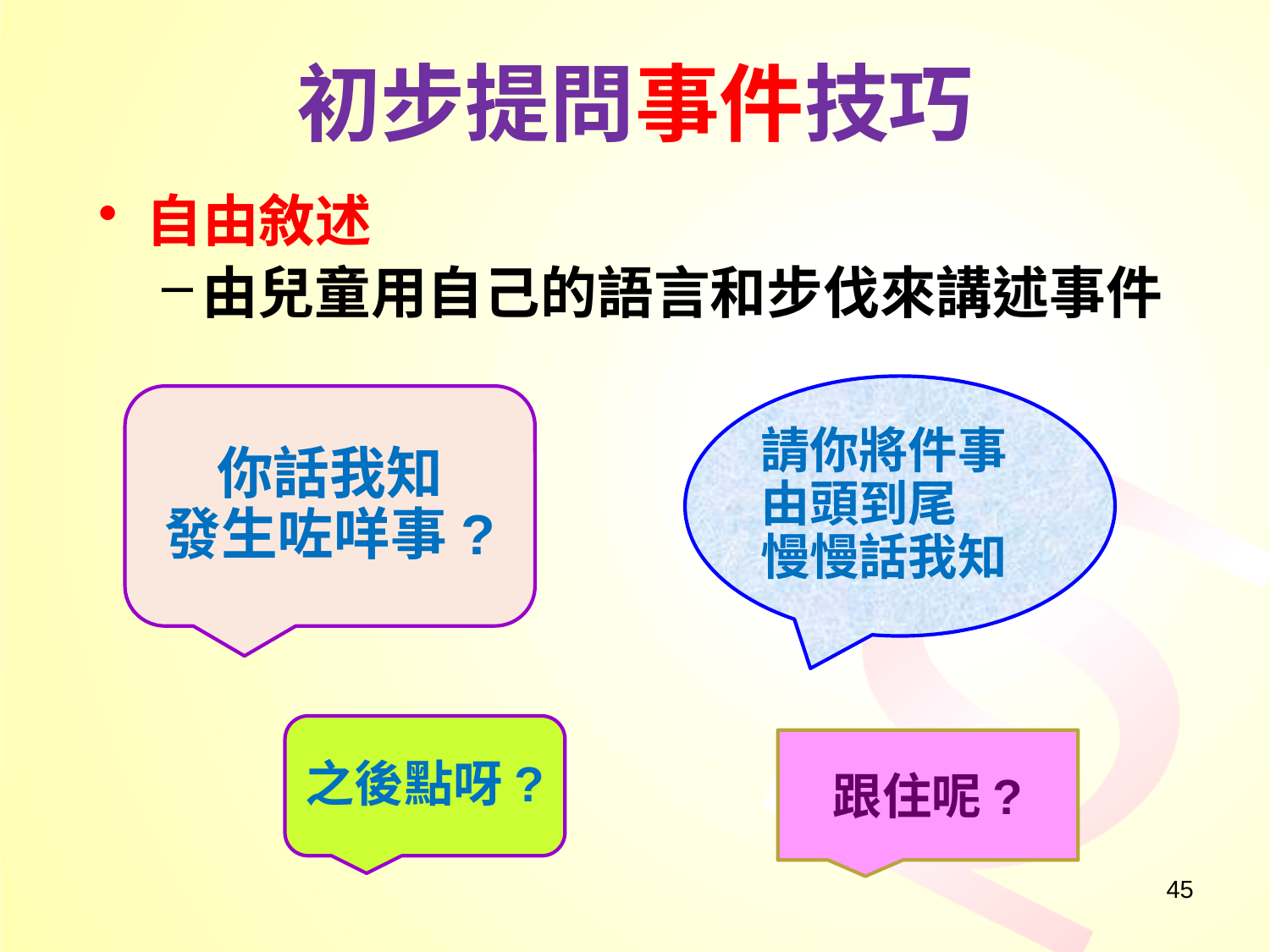

# 初步提問事件技巧
自由敘述
由兒童用自己的語言和步伐來講述事件

請你將件事
由頭到尾
慢慢話我知
你話我知
發生咗咩事?
之後點呀?
跟住呢?
45